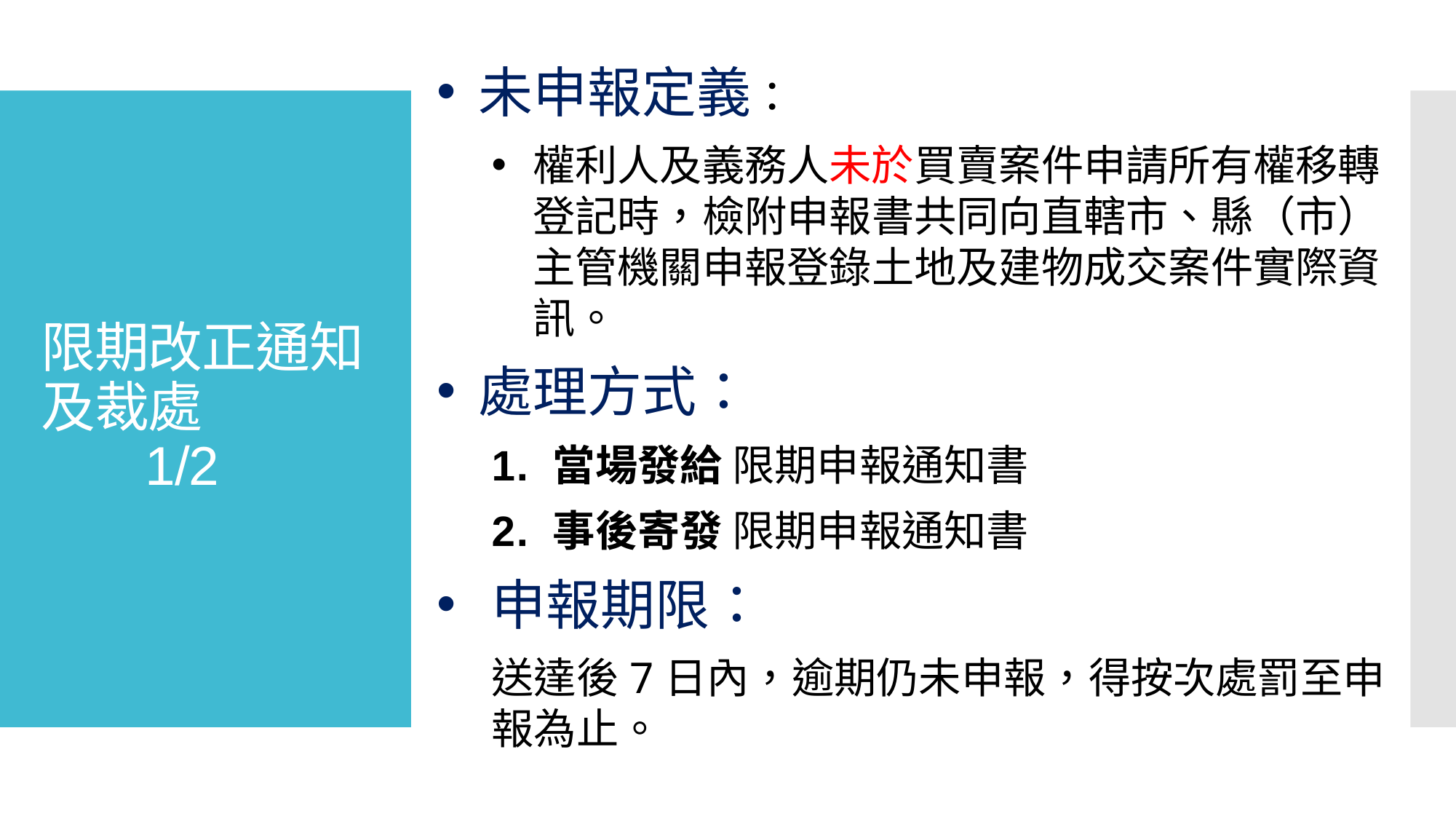

未申報定義：
權利人及義務人未於買賣案件申請所有權移轉登記時，檢附申報書共同向直轄市、縣（市）主管機關申報登錄土地及建物成交案件實際資訊。
處理方式：
當場發給 限期申報通知書
事後寄發 限期申報通知書
申報期限：
送達後7日內，逾期仍未申報，得按次處罰至申報為止。
# 限期改正通知及裁處 1/2